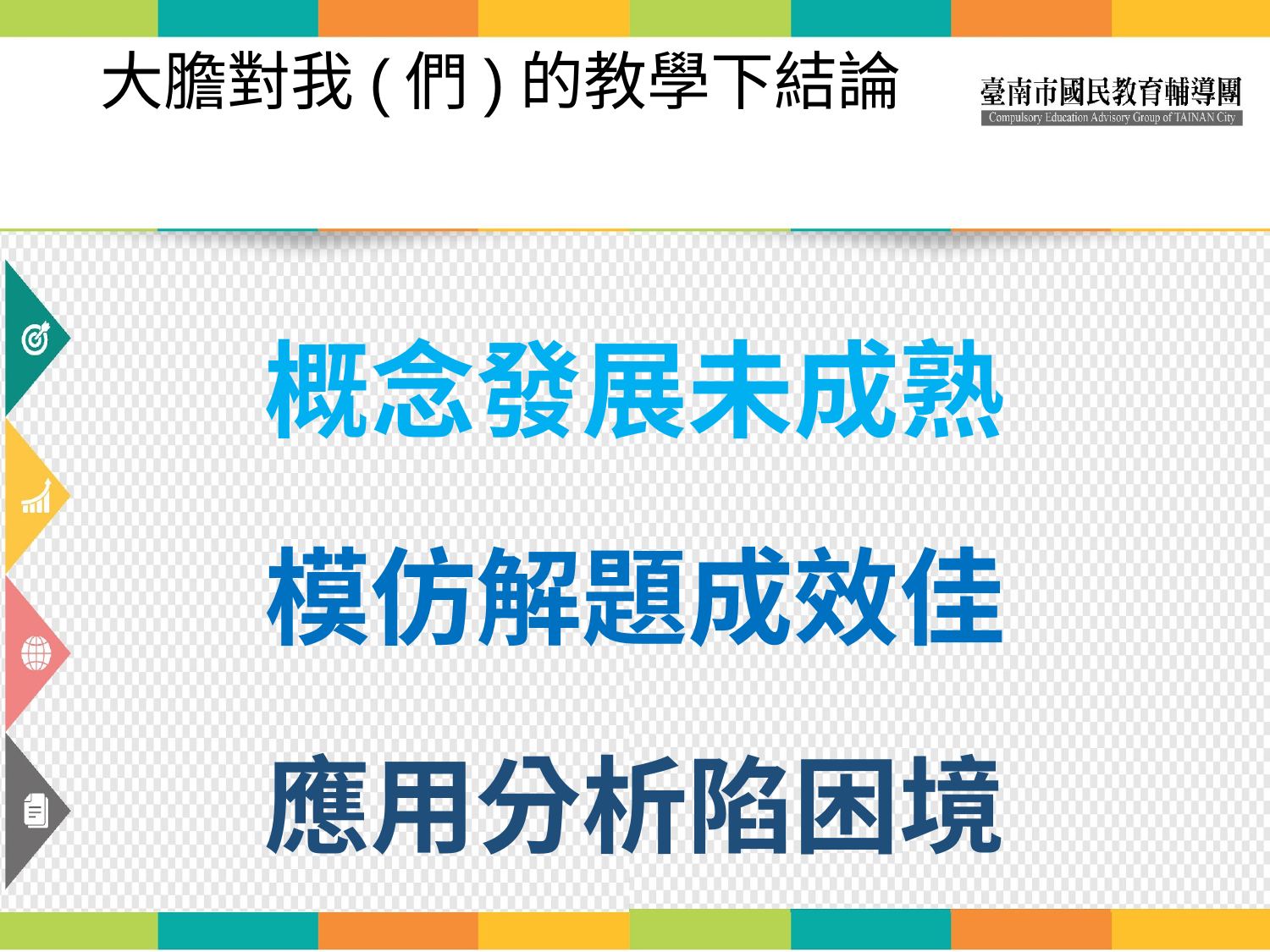

# 大膽對我(們)的教學下結論
概念發展未成熟
模仿解題成效佳
應用分析陷困境